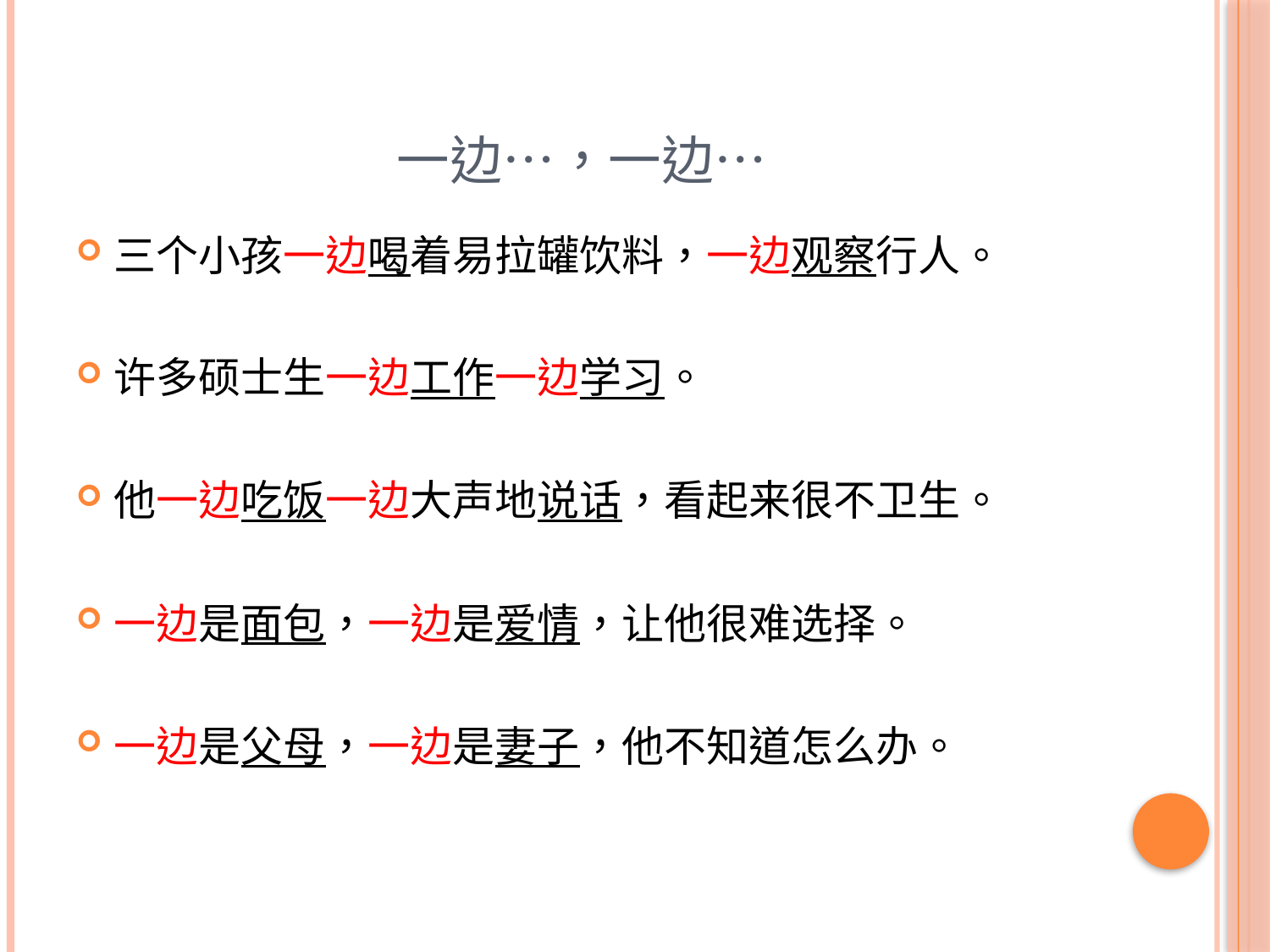

# 一边…，一边…
三个小孩一边喝着易拉罐饮料，一边观察行人。

许多硕士生一边工作一边学习。

他一边吃饭一边大声地说话，看起来很不卫生。

一边是面包，一边是爱情，让他很难选择。

一边是父母，一边是妻子，他不知道怎么办。